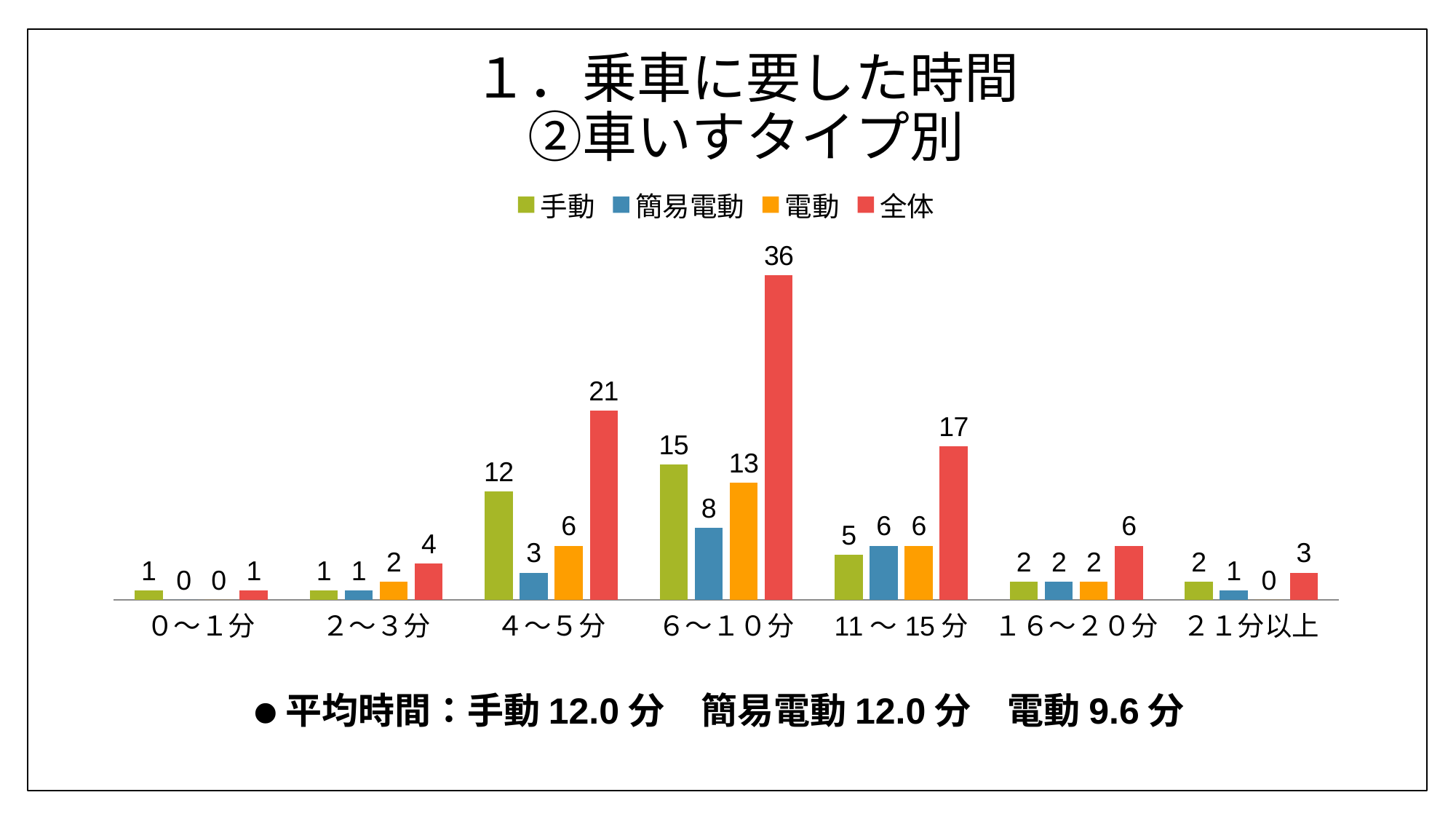

# １．乗車に要した時間 ②車いすタイプ別

### Chart

| Category | 手動 | 簡易電動 | 電動 | 全体 |
|---|---|---|---|---|
| ０～１分 | 1.0 | 0.0 | 0.0 | 1.0 |
| ２～３分 | 1.0 | 1.0 | 2.0 | 4.0 |
| ４～５分 | 12.0 | 3.0 | 6.0 | 21.0 |
| ６～１０分 | 15.0 | 8.0 | 13.0 | 36.0 |
| 11～15分 | 5.0 | 6.0 | 6.0 | 17.0 |
| １６～２０分 | 2.0 | 2.0 | 2.0 | 6.0 |
| ２１分以上 | 2.0 | 1.0 | 0.0 | 3.0 |
⚫平均時間：手動12.0分　簡易電動12.0分　電動9.6分